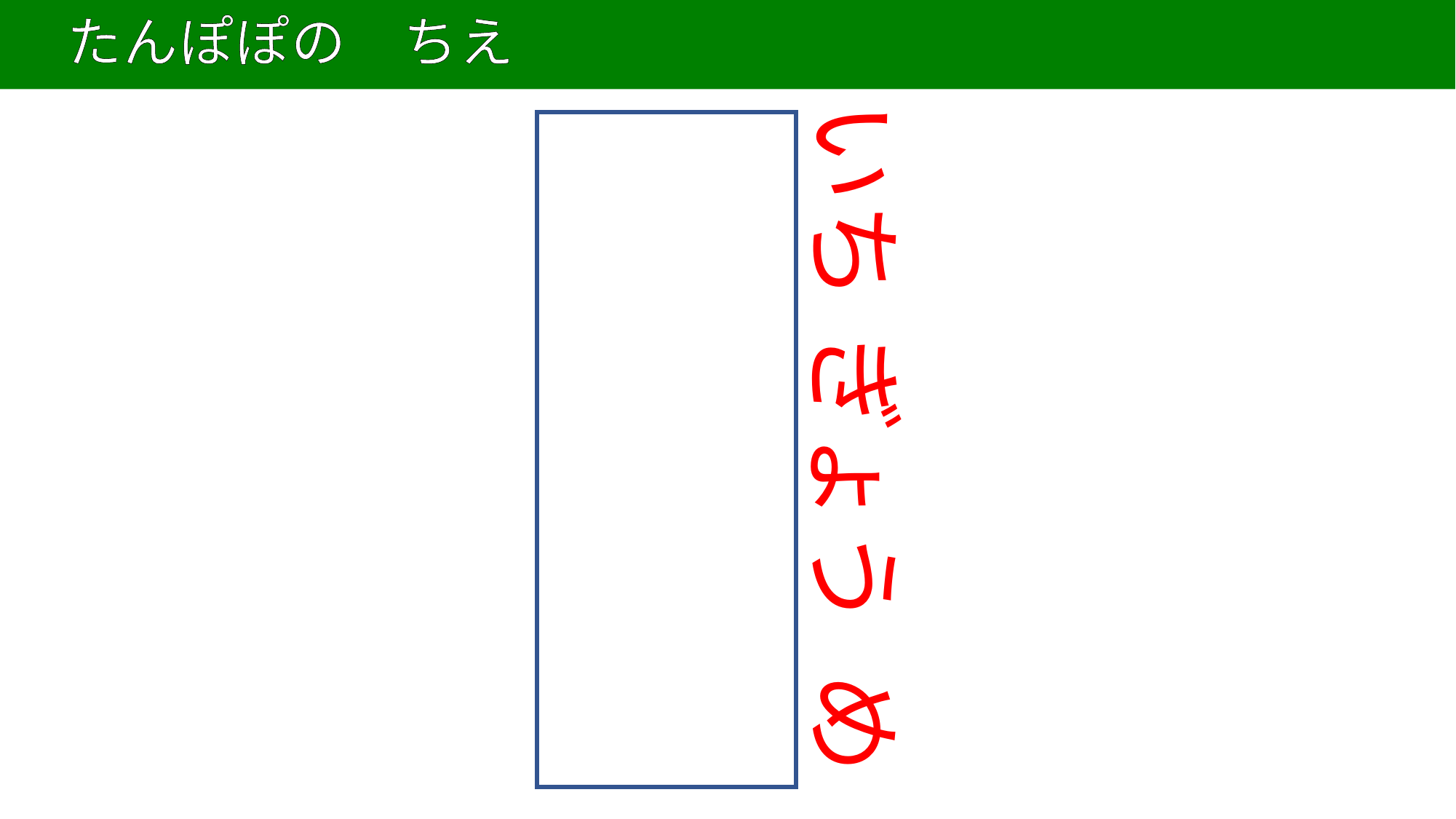

# たんぽぽの　ちえ
35
いち
一行目

ぎょう
め